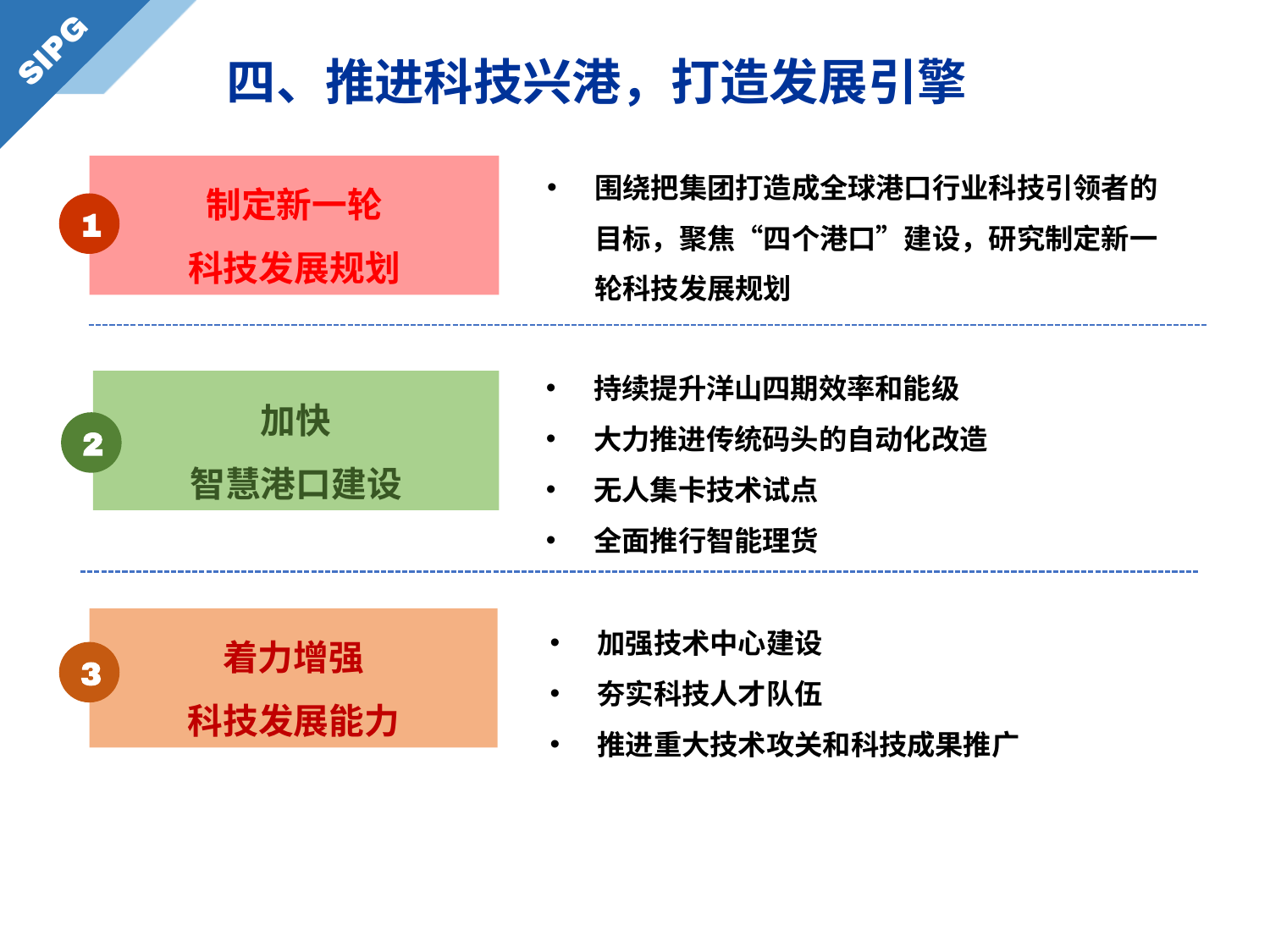

SIPG
四、推进科技兴港，打造发展引擎
围绕把集团打造成全球港口行业科技引领者的目标，聚焦“四个港口”建设，研究制定新一轮科技发展规划
制定新一轮
科技发展规划
1
持续提升洋山四期效率和能级
大力推进传统码头的自动化改造
无人集卡技术试点
全面推行智能理货
加快
智慧港口建设
2
加强技术中心建设
夯实科技人才队伍
推进重大技术攻关和科技成果推广
着力增强
科技发展能力
3